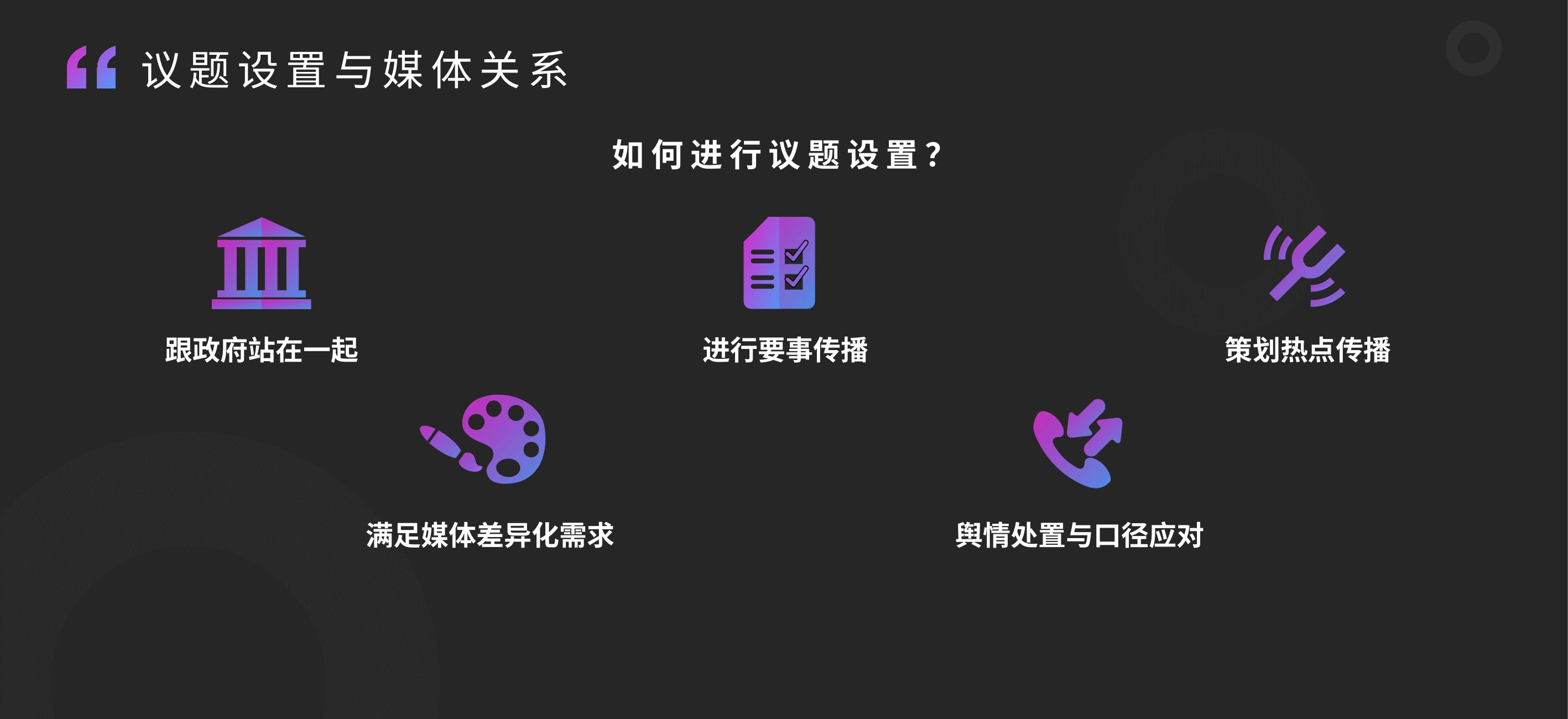

议题设置与媒体关系

如何进行议题设置？

跟政府站在一起
进行要事传播
策划热点传播

满足媒体差异化需求
舆情处置与口径应对